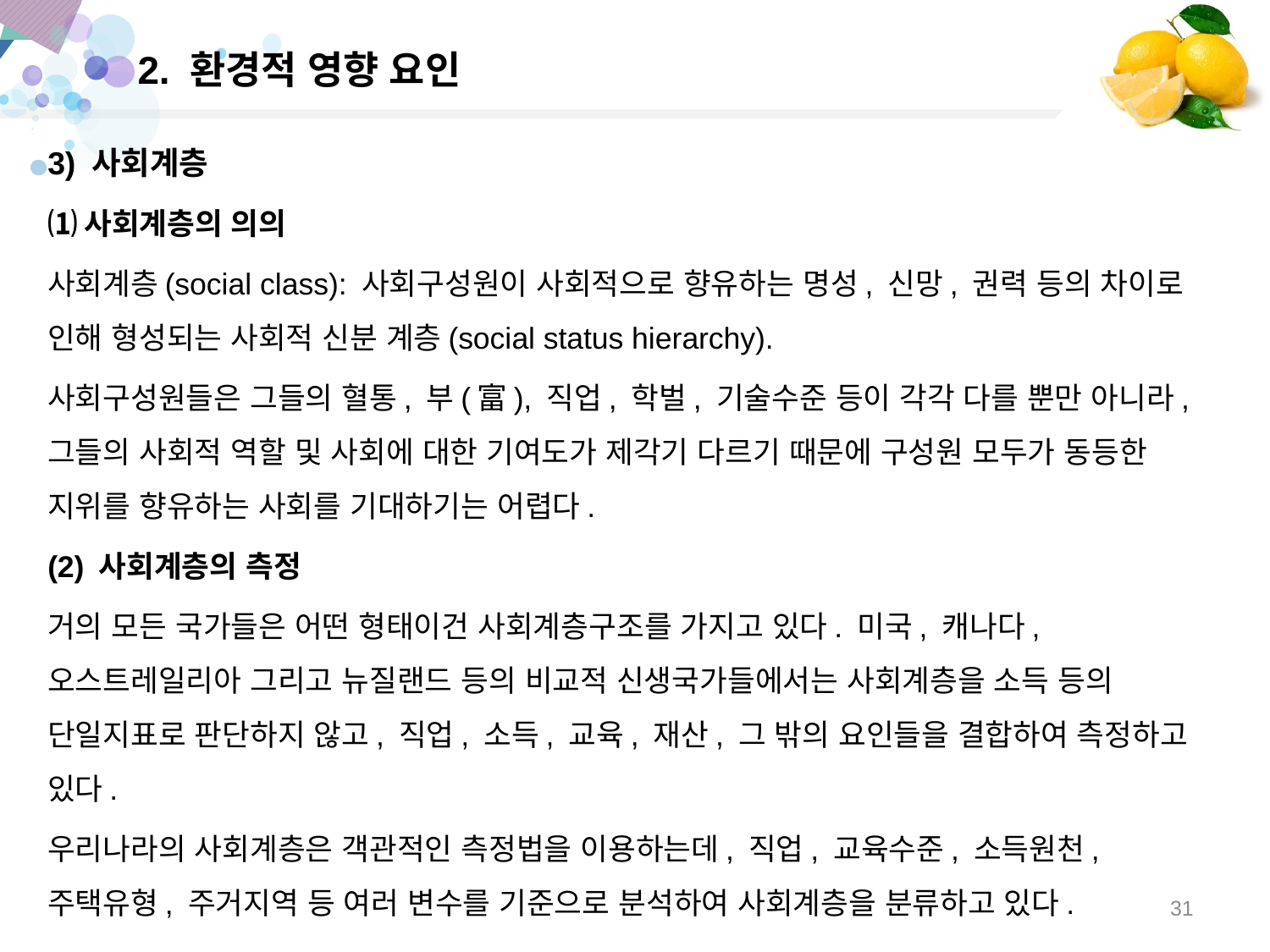

2. 환경적 영향 요인
3) 사회계층
⑴사회계층의 의의
사회계층(social class): 사회구성원이 사회적으로 향유하는 명성, 신망, 권력 등의 차이로 인해 형성되는 사회적 신분 계층(social status hierarchy).
사회구성원들은 그들의 혈통, 부(富), 직업, 학벌, 기술수준 등이 각각 다를 뿐만 아니라, 그들의 사회적 역할 및 사회에 대한 기여도가 제각기 다르기 때문에 구성원 모두가 동등한 지위를 향유하는 사회를 기대하기는 어렵다.
(2) 사회계층의 측정
거의 모든 국가들은 어떤 형태이건 사회계층구조를 가지고 있다. 미국, 캐나다, 오스트레일리아 그리고 뉴질랜드 등의 비교적 신생국가들에서는 사회계층을 소득 등의 단일지표로 판단하지 않고, 직업, 소득, 교육, 재산, 그 밖의 요인들을 결합하여 측정하고 있다.
우리나라의 사회계층은 객관적인 측정법을 이용하는데, 직업, 교육수준, 소득원천, 주택유형, 주거지역 등 여러 변수를 기준으로 분석하여 사회계층을 분류하고 있다.

31